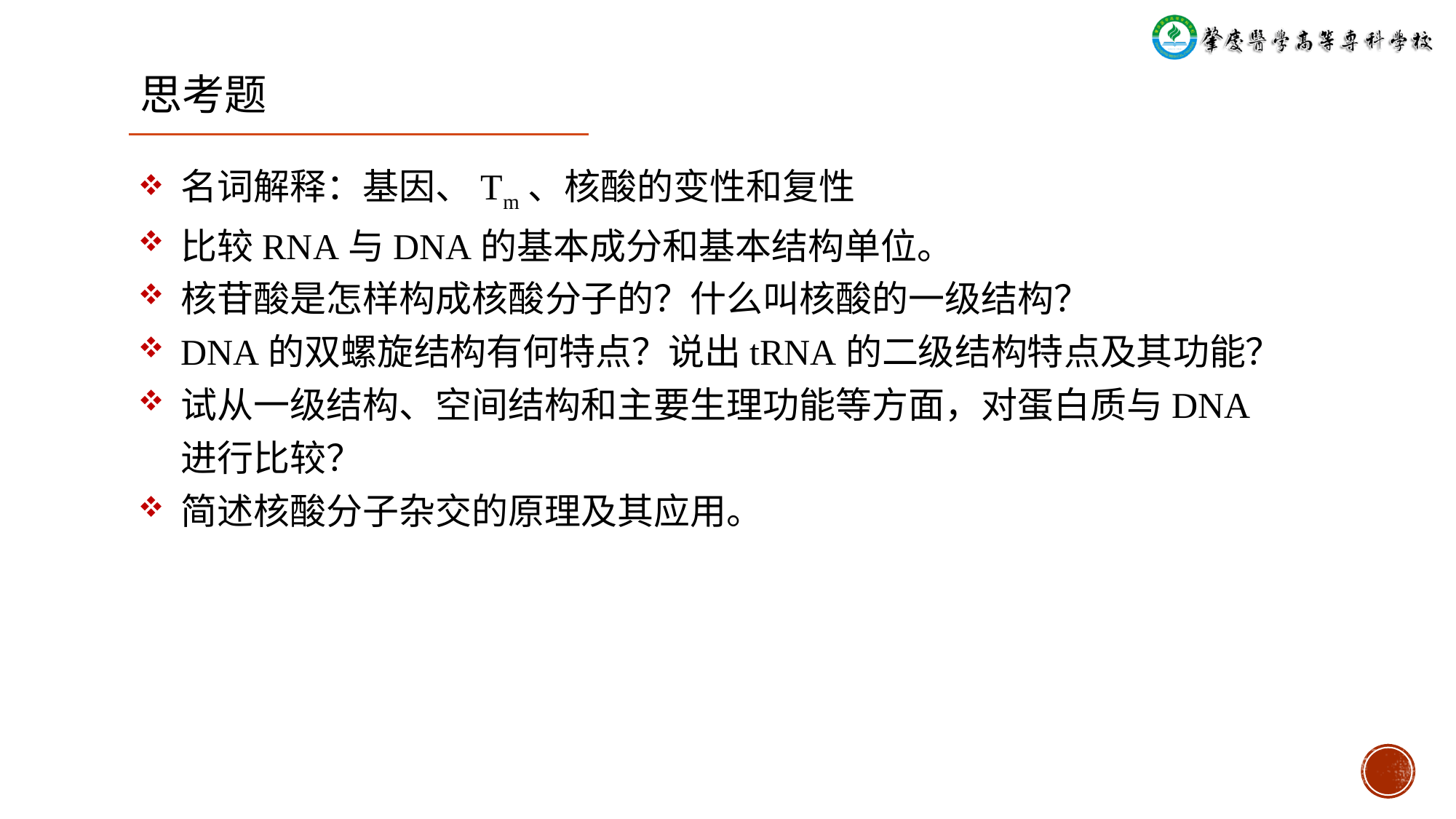

思考题
名词解释：基因、Tm、核酸的变性和复性
比较RNA与DNA的基本成分和基本结构单位。
核苷酸是怎样构成核酸分子的？什么叫核酸的一级结构？
DNA的双螺旋结构有何特点？说出tRNA的二级结构特点及其功能？
试从一级结构、空间结构和主要生理功能等方面，对蛋白质与DNA进行比较？
简述核酸分子杂交的原理及其应用。